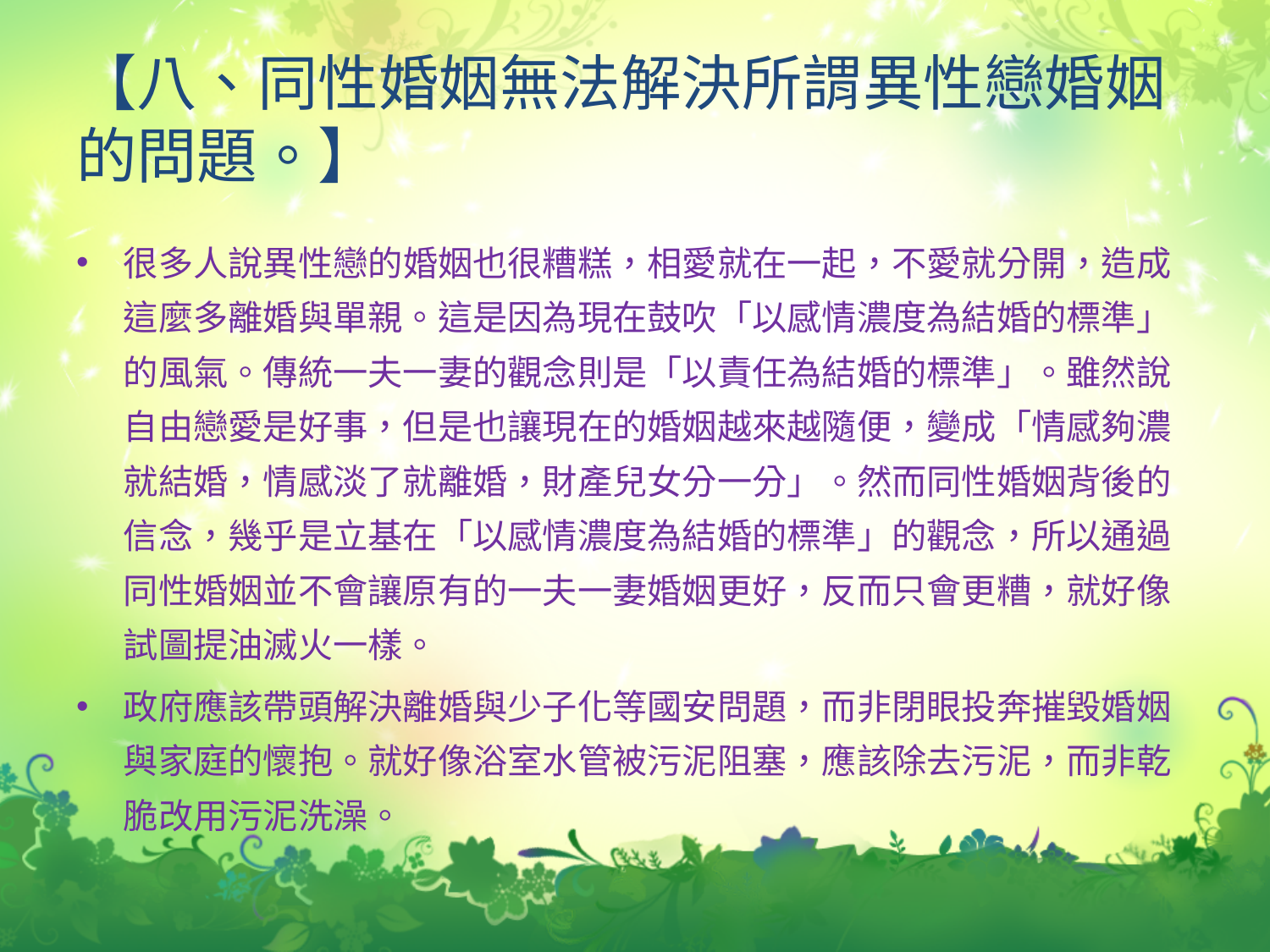

# 【八、同性婚姻無法解決所謂異性戀婚姻的問題。】
很多人說異性戀的婚姻也很糟糕，相愛就在一起，不愛就分開，造成這麼多離婚與單親。這是因為現在鼓吹「以感情濃度為結婚的標準」的風氣。傳統一夫一妻的觀念則是「以責任為結婚的標準」。雖然說自由戀愛是好事，但是也讓現在的婚姻越來越隨便，變成「情感夠濃就結婚，情感淡了就離婚，財產兒女分一分」。然而同性婚姻背後的信念，幾乎是立基在「以感情濃度為結婚的標準」的觀念，所以通過同性婚姻並不會讓原有的一夫一妻婚姻更好，反而只會更糟，就好像試圖提油滅火一樣。
政府應該帶頭解決離婚與少子化等國安問題，而非閉眼投奔摧毀婚姻與家庭的懷抱。就好像浴室水管被污泥阻塞，應該除去污泥，而非乾脆改用污泥洗澡。